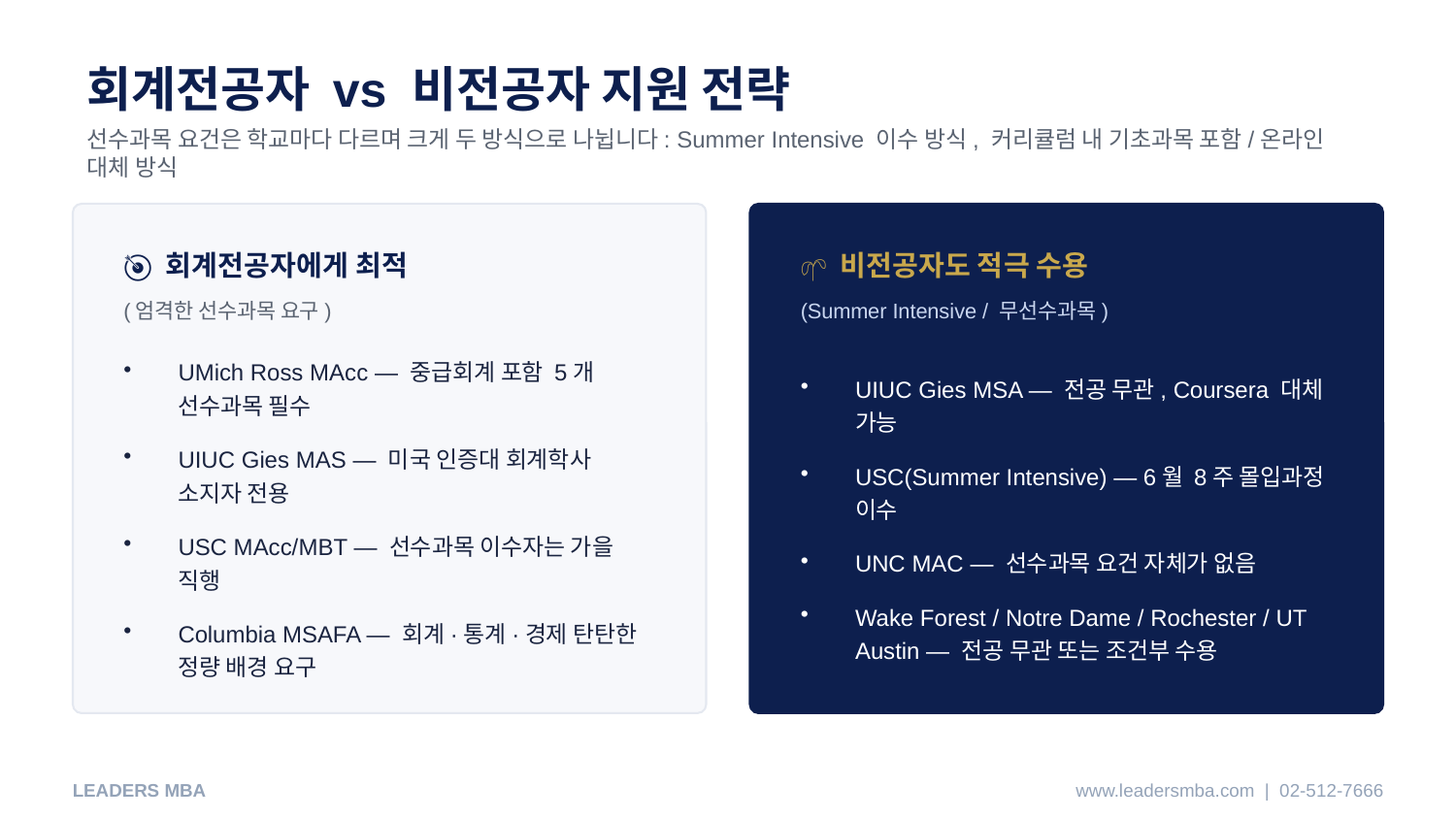

회계전공자 vs 비전공자 지원 전략
선수과목 요건은 학교마다 다르며 크게 두 방식으로 나뉩니다: Summer Intensive 이수 방식, 커리큘럼 내 기초과목 포함/온라인 대체 방식

🎯 회계전공자에게 최적
🌱 비전공자도 적극 수용
(엄격한 선수과목 요구)
(Summer Intensive / 무선수과목)
UMich Ross MAcc — 중급회계 포함 5개 선수과목 필수
UIUC Gies MAS — 미국 인증대 회계학사 소지자 전용
USC MAcc/MBT — 선수과목 이수자는 가을 직행
Columbia MSAFA — 회계·통계·경제 탄탄한 정량 배경 요구
UIUC Gies MSA — 전공 무관, Coursera 대체 가능
USC(Summer Intensive) — 6월 8주 몰입과정 이수
UNC MAC — 선수과목 요건 자체가 없음
Wake Forest / Notre Dame / Rochester / UT Austin — 전공 무관 또는 조건부 수용
LEADERS MBA
www.leadersmba.com  |  02-512-7666